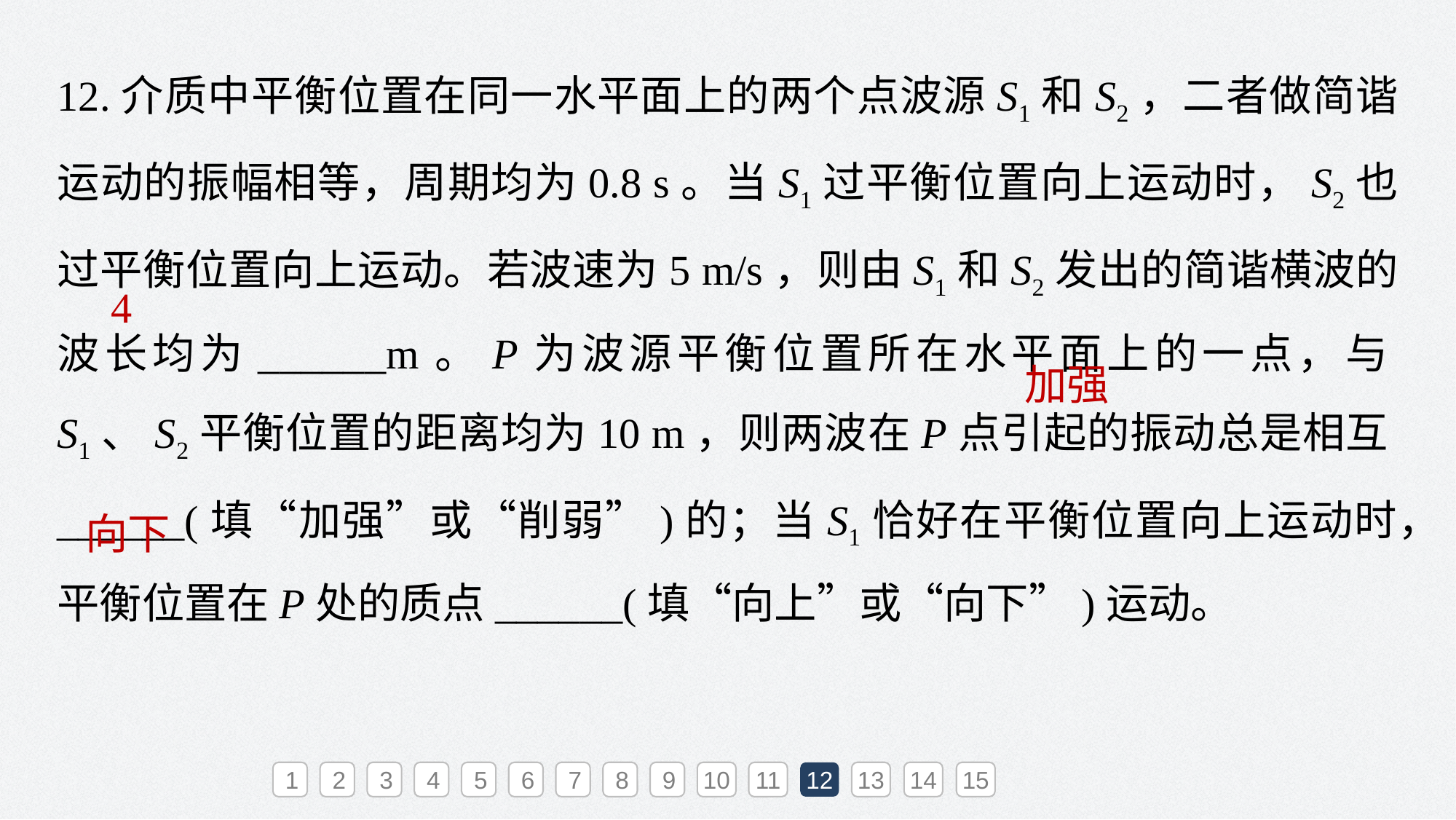

12.介质中平衡位置在同一水平面上的两个点波源S1和S2，二者做简谐运动的振幅相等，周期均为0.8 s。当S1过平衡位置向上运动时，S2也过平衡位置向上运动。若波速为5 m/s，则由S1和S2发出的简谐横波的波长均为______m。P为波源平衡位置所在水平面上的一点，与S1、S2平衡位置的距离均为10 m，则两波在P点引起的振动总是相互______(填“加强”或“削弱”)的；当S1恰好在平衡位置向上运动时，平衡位置在P处的质点______(填“向上”或“向下”)运动。
4
加强
向下
1
2
3
4
5
6
7
8
9
10
11
12
13
14
15